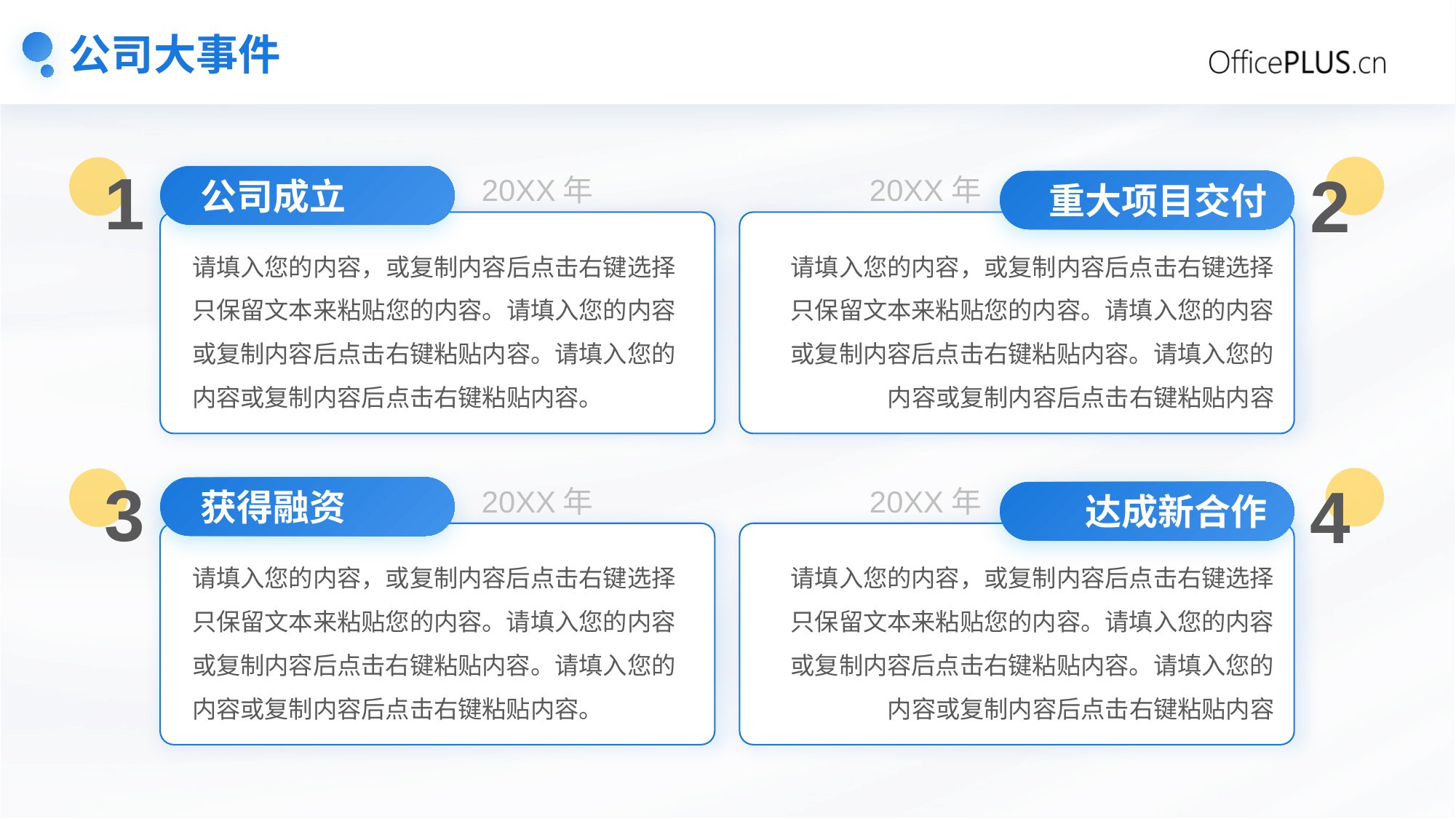

# 公司大事件
1

2

20XX年
20XX年
公司成立
重大项目交付

请填入您的内容，或复制内容后点击右键选择只保留文本来粘贴您的内容。请填入您的内容或复制内容后点击右键粘贴内容。请填入您的内容或复制内容后点击右键粘贴内容。
请填入您的内容，或复制内容后点击右键选择只保留文本来粘贴您的内容。请填入您的内容或复制内容后点击右键粘贴内容。请填入您的内容或复制内容后点击右键粘贴内容
3

4

20XX年
20XX年
获得融资
达成新合作

请填入您的内容，或复制内容后点击右键选择只保留文本来粘贴您的内容。请填入您的内容或复制内容后点击右键粘贴内容。请填入您的内容或复制内容后点击右键粘贴内容。
请填入您的内容，或复制内容后点击右键选择只保留文本来粘贴您的内容。请填入您的内容或复制内容后点击右键粘贴内容。请填入您的内容或复制内容后点击右键粘贴内容